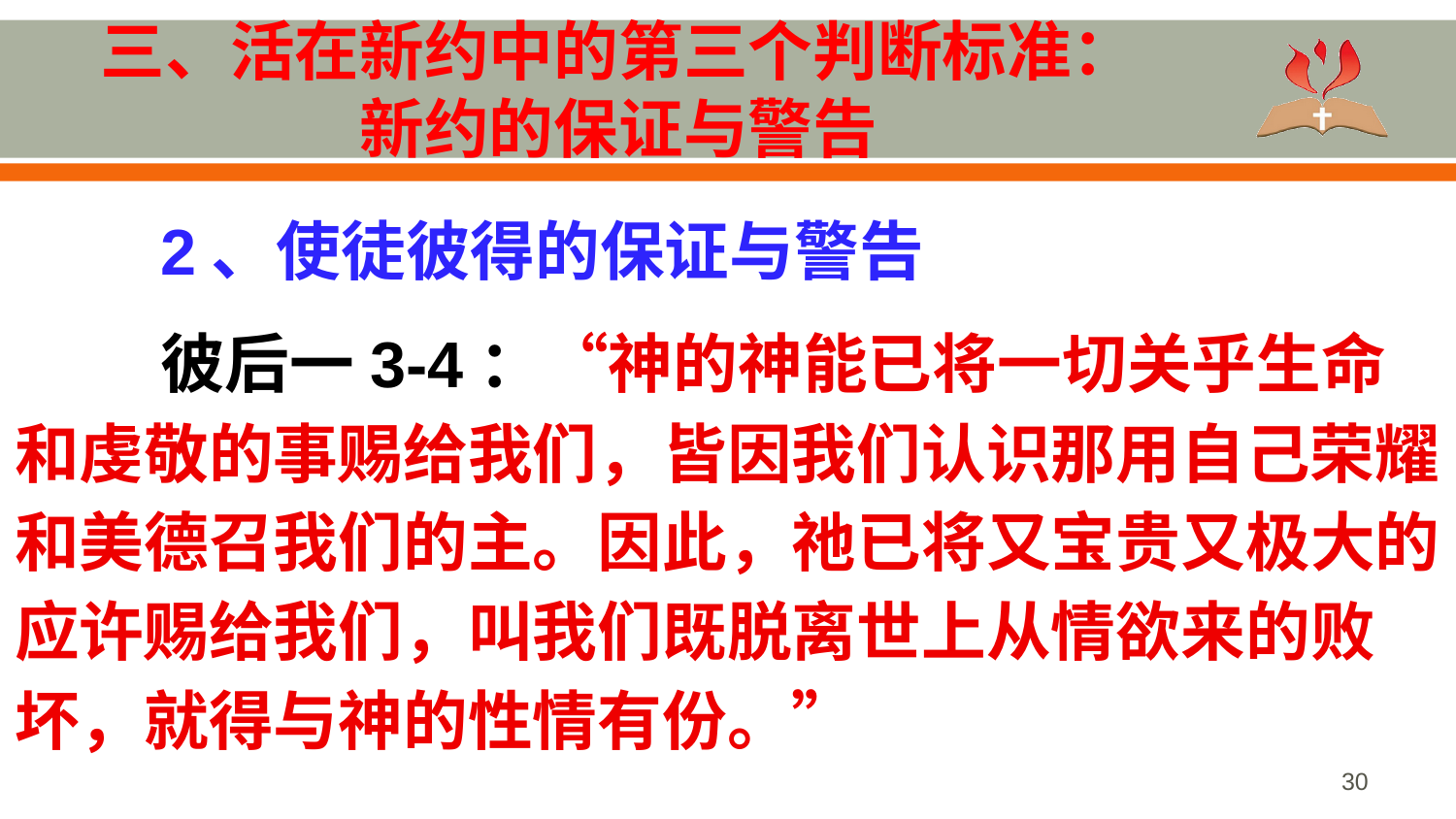

# 三、活在新约中的第三个判断标准： 新约的保证与警告
	2、使徒彼得的保证与警告
	彼后一3-4：“神的神能已将一切关乎生命和虔敬的事赐给我们，皆因我们认识那用自己荣耀和美德召我们的主。因此，祂已将又宝贵又极大的应许赐给我们，叫我们既脱离世上从情欲来的败坏，就得与神的性情有份。”

30